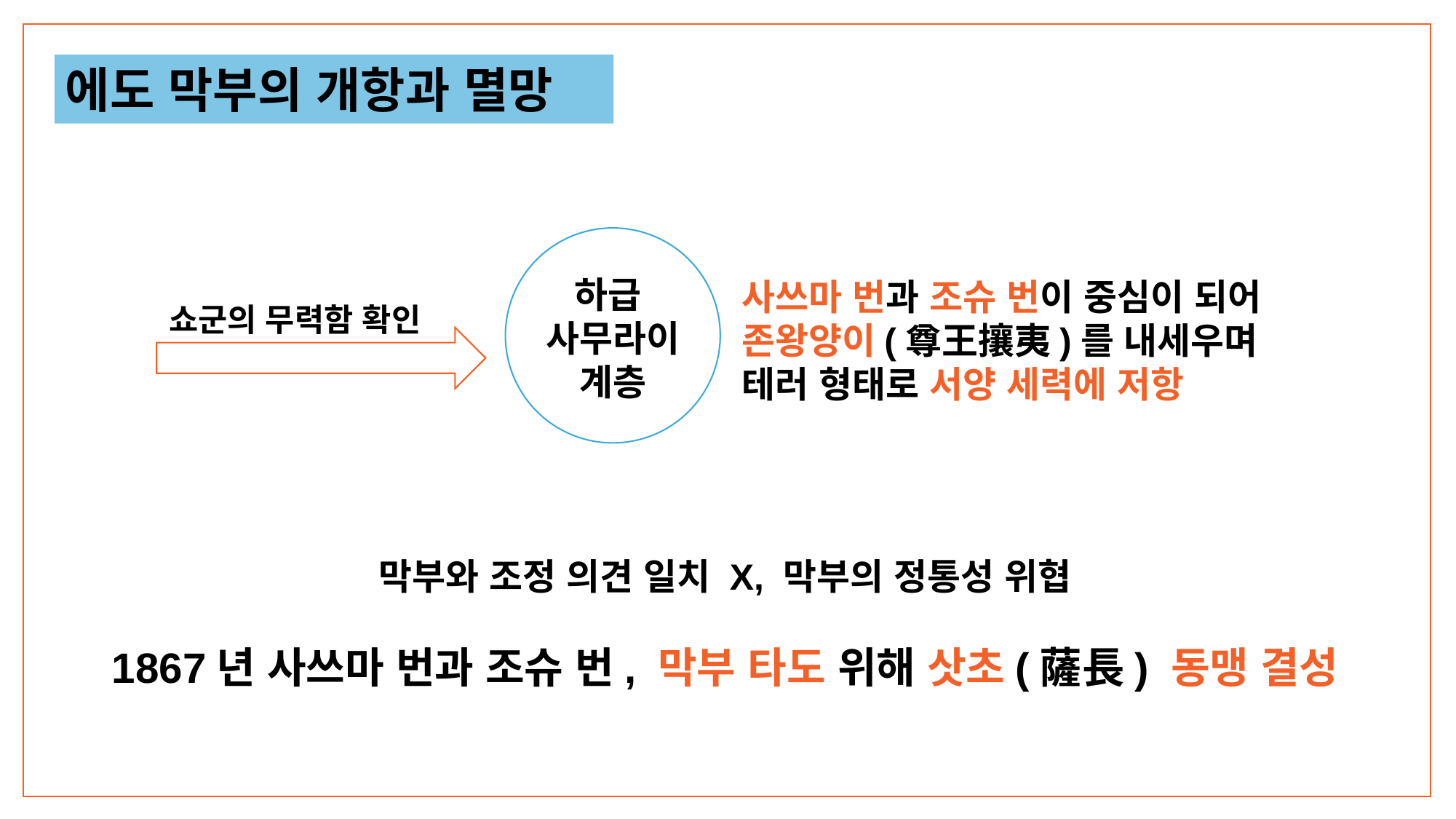

에도 막부의 개항과 멸망

하급
사무라이 계층
사쓰마 번과 조슈 번이 중심이 되어
존왕양이(尊王攘夷)를 내세우며
테러 형태로 서양 세력에 저항
쇼군의 무력함 확인

막부와 조정 의견 일치 X, 막부의 정통성 위협

1867년 사쓰마 번과 조슈 번, 막부 타도 위해 삿초(薩長) 동맹 결성